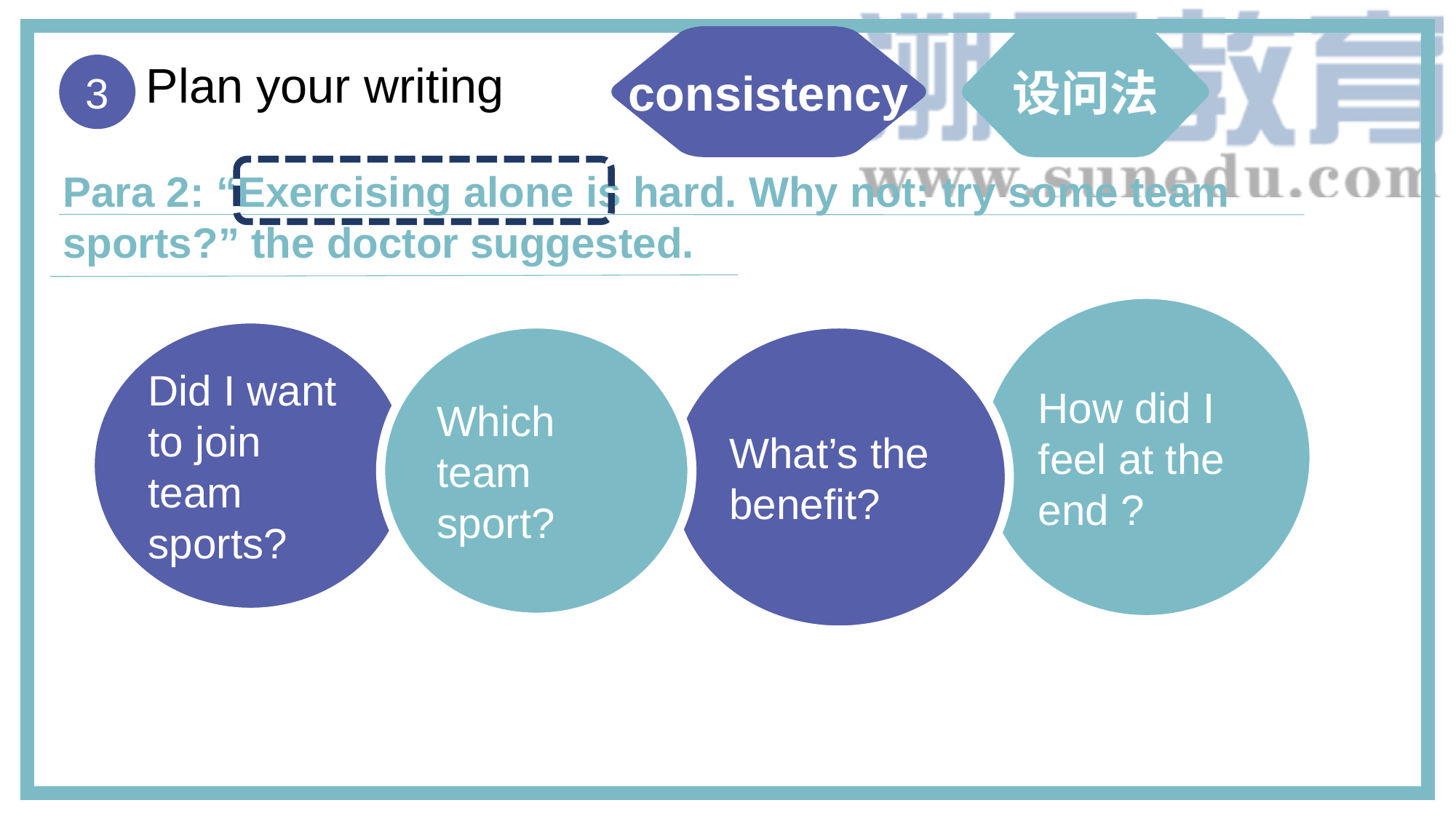

consistency
设问法
Plan your writing
3
Para 2: “Exercising alone is hard. Why not: try some team sports?” the doctor suggested.

How did I feel at the end ?
Did I want to join team sports?
Which team sport?
What’s the benefit?